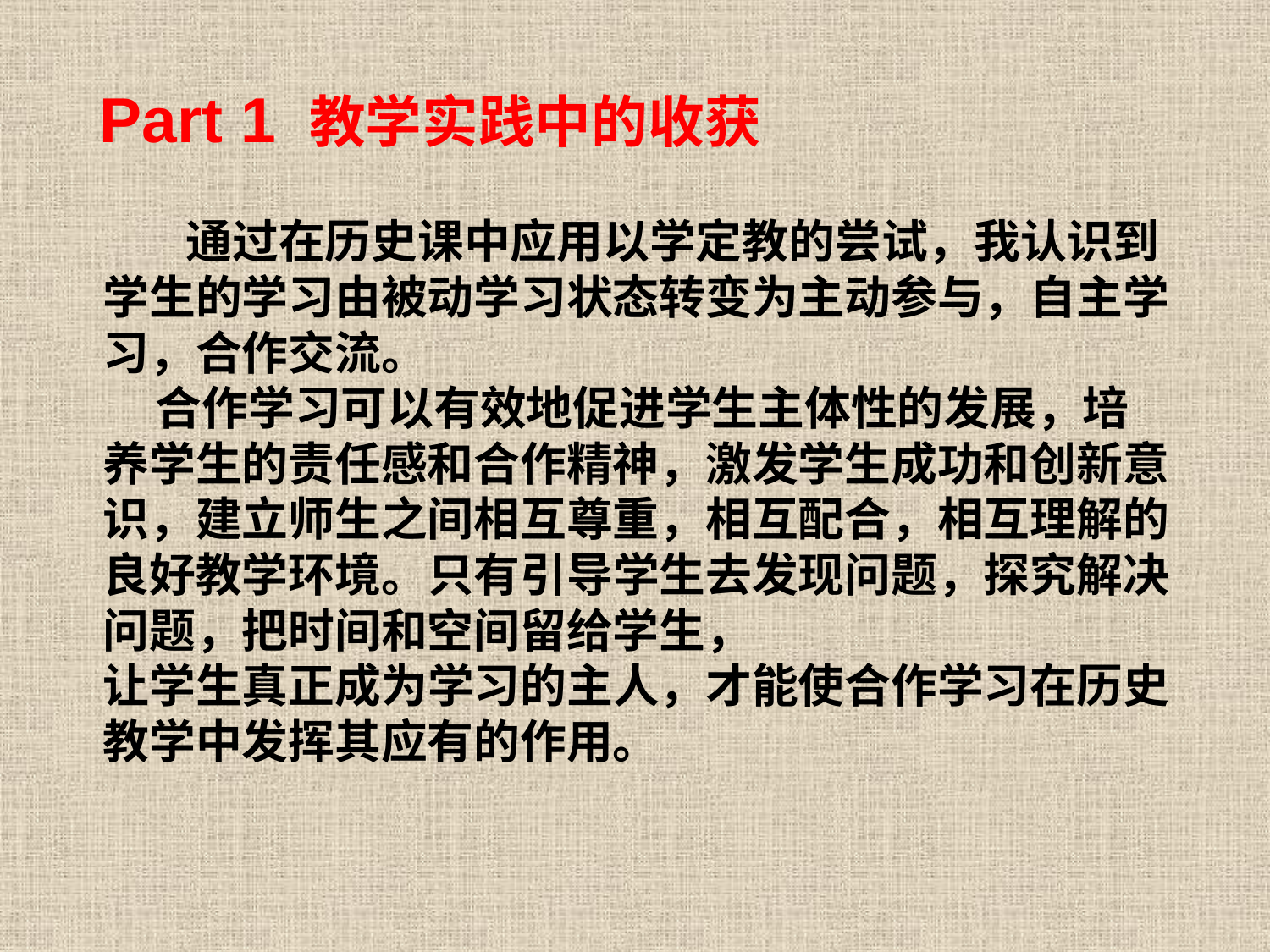

Part 1 教学实践中的收获
       通过在历史课中应用以学定教的尝试，我认识到学生的学习由被动学习状态转变为主动参与，自主学习，合作交流。
    合作学习可以有效地促进学生主体性的发展，培养学生的责任感和合作精神，激发学生成功和创新意识，建立师生之间相互尊重，相互配合，相互理解的良好教学环境。只有引导学生去发现问题，探究解决问题，把时间和空间留给学生，
让学生真正成为学习的主人，才能使合作学习在历史教学中发挥其应有的作用。